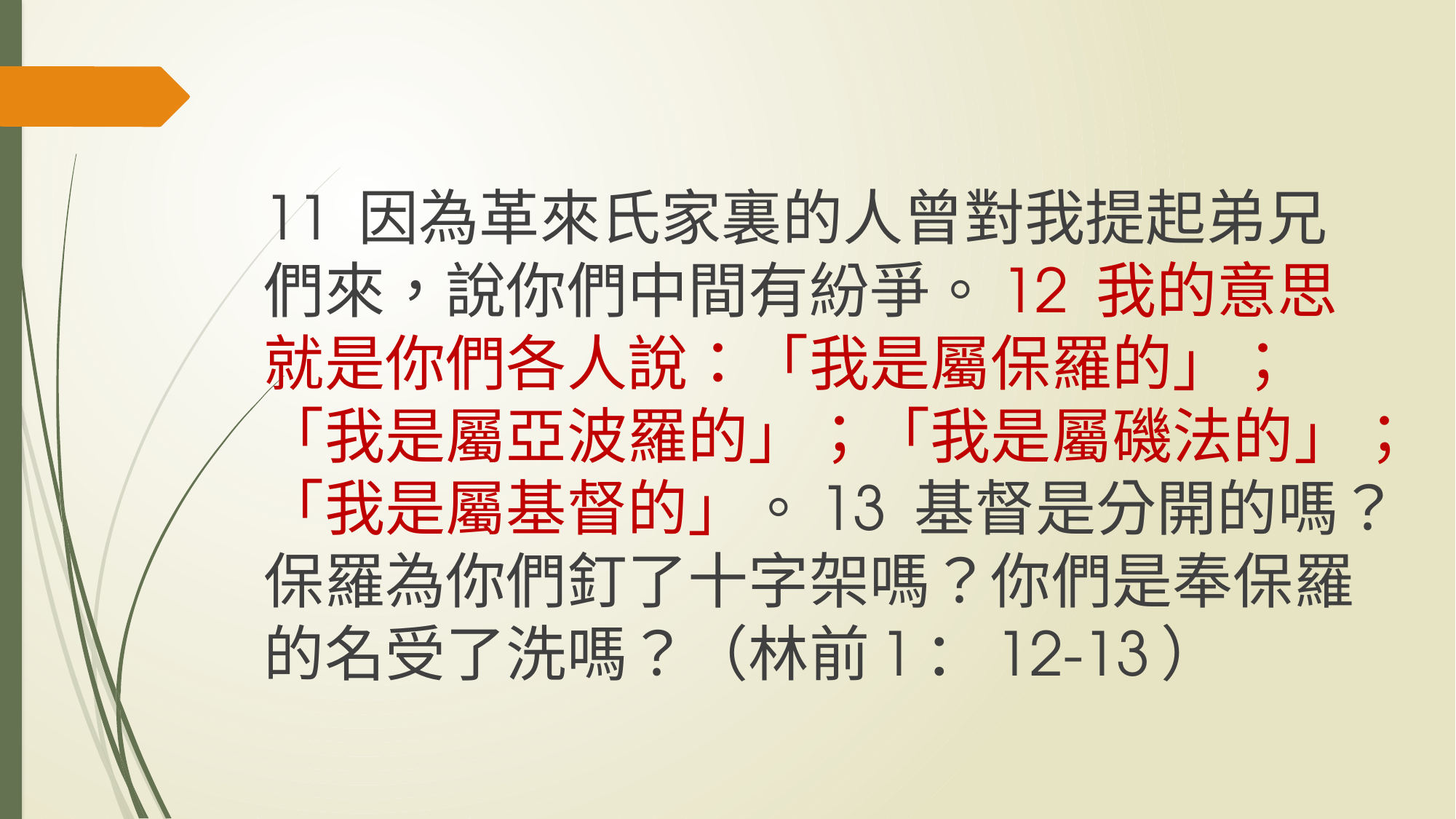

#
11 因為革來氏家裏的人曾對我提起弟兄們來，說你們中間有紛爭。12 我的意思就是你們各人說：「我是屬保羅的」；「我是屬亞波羅的」；「我是屬磯法的」；「我是屬基督的」。13 基督是分開的嗎？保羅為你們釘了十字架嗎？你們是奉保羅的名受了洗嗎？（林前1：12-13）